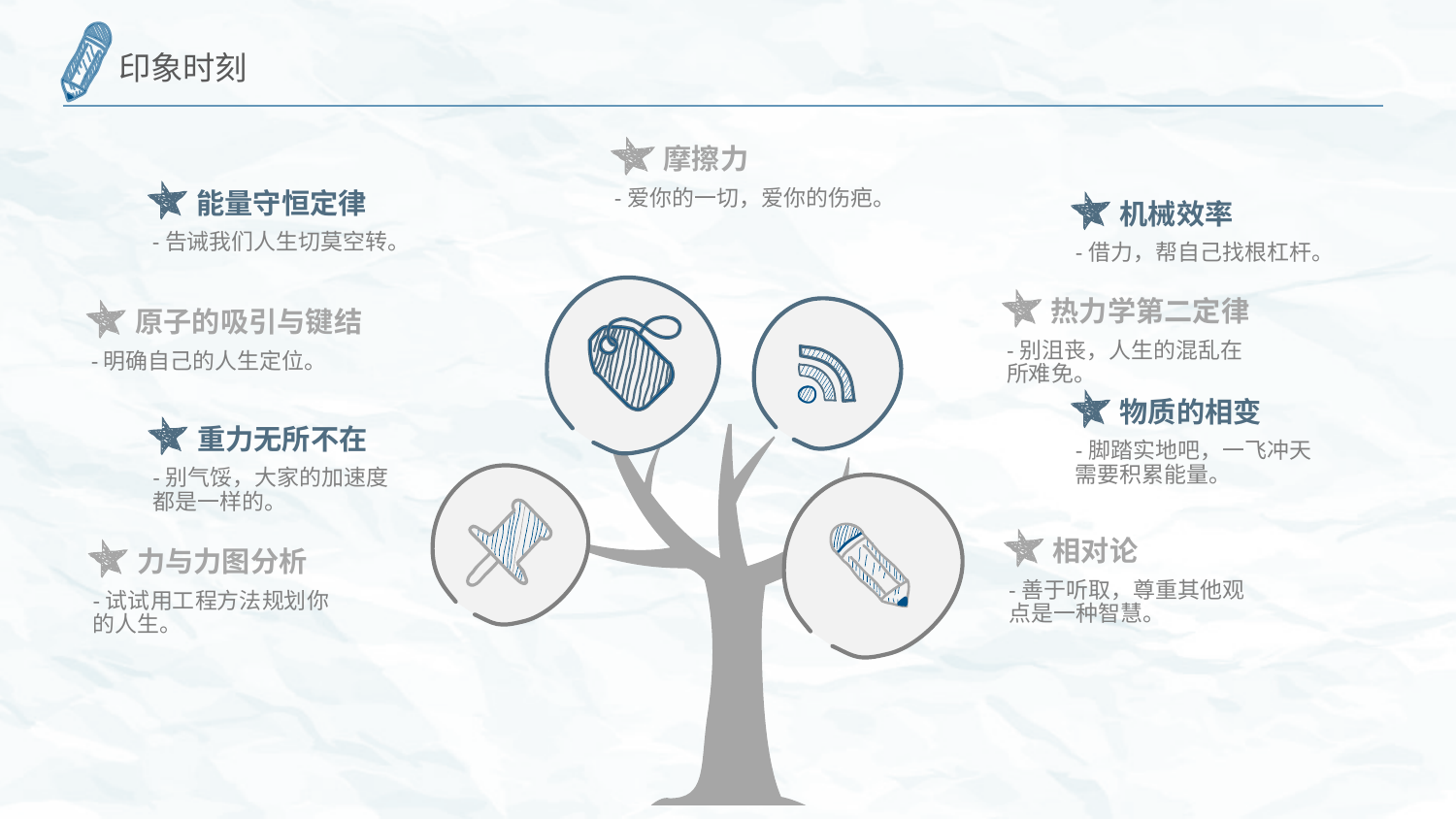

摩擦力

-爱你的一切，爱你的伤疤。
能量守恒定律

-告诫我们人生切莫空转。
机械效率

-借力，帮自己找根杠杆。

热力学第二定律

-别沮丧，人生的混乱在所难免。
原子的吸引与键结

-明确自己的人生定位。

物质的相变

-脚踏实地吧，一飞冲天需要积累能量。

重力无所不在

-别气馁，大家的加速度都是一样的。

相对论

-善于听取，尊重其他观点是一种智慧。

力与力图分析

-试试用工程方法规划你的人生。